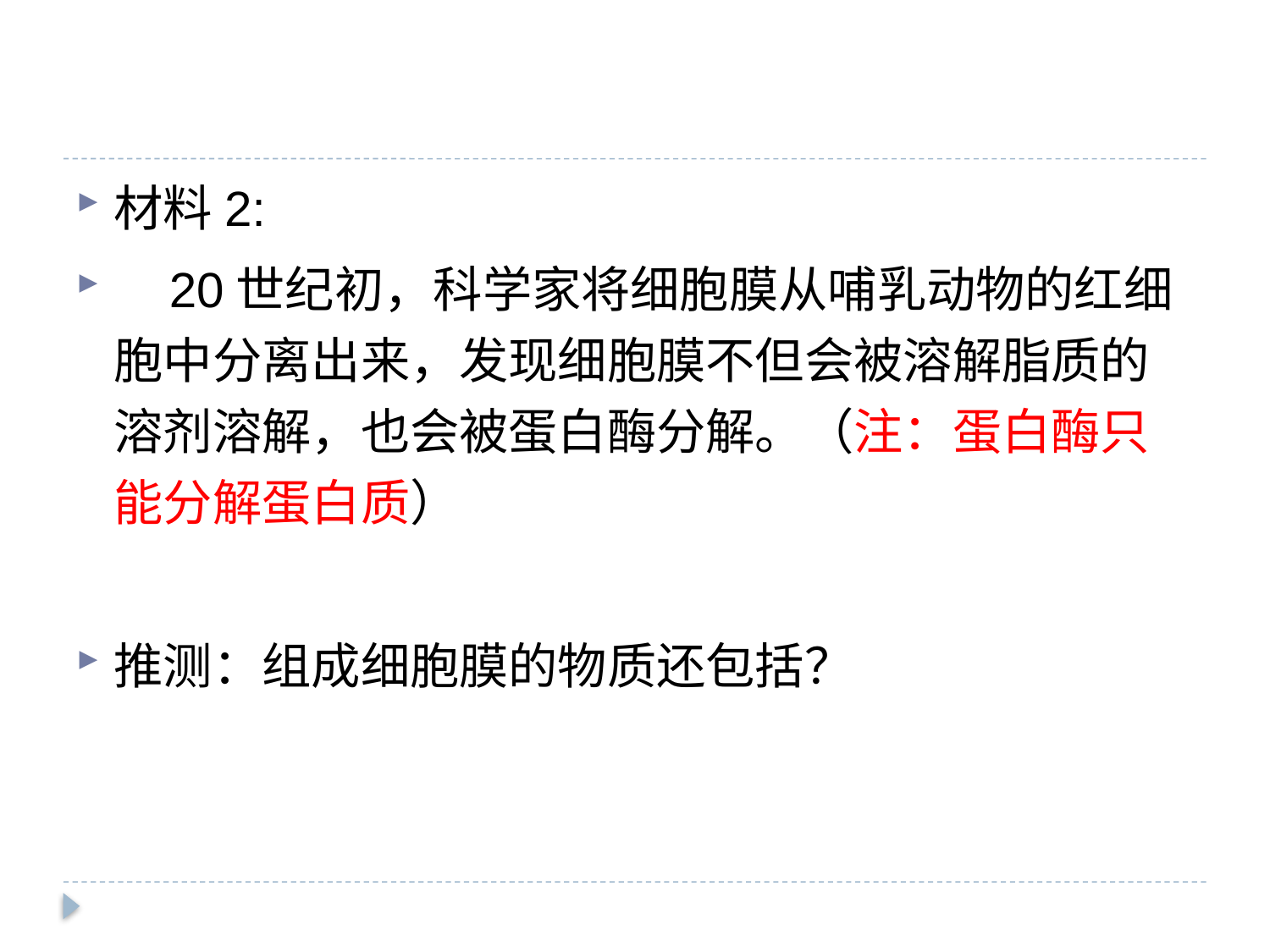

材料2:
    20世纪初，科学家将细胞膜从哺乳动物的红细胞中分离出来，发现细胞膜不但会被溶解脂质的溶剂溶解，也会被蛋白酶分解。（注：蛋白酶只能分解蛋白质）

推测：组成细胞膜的物质还包括？